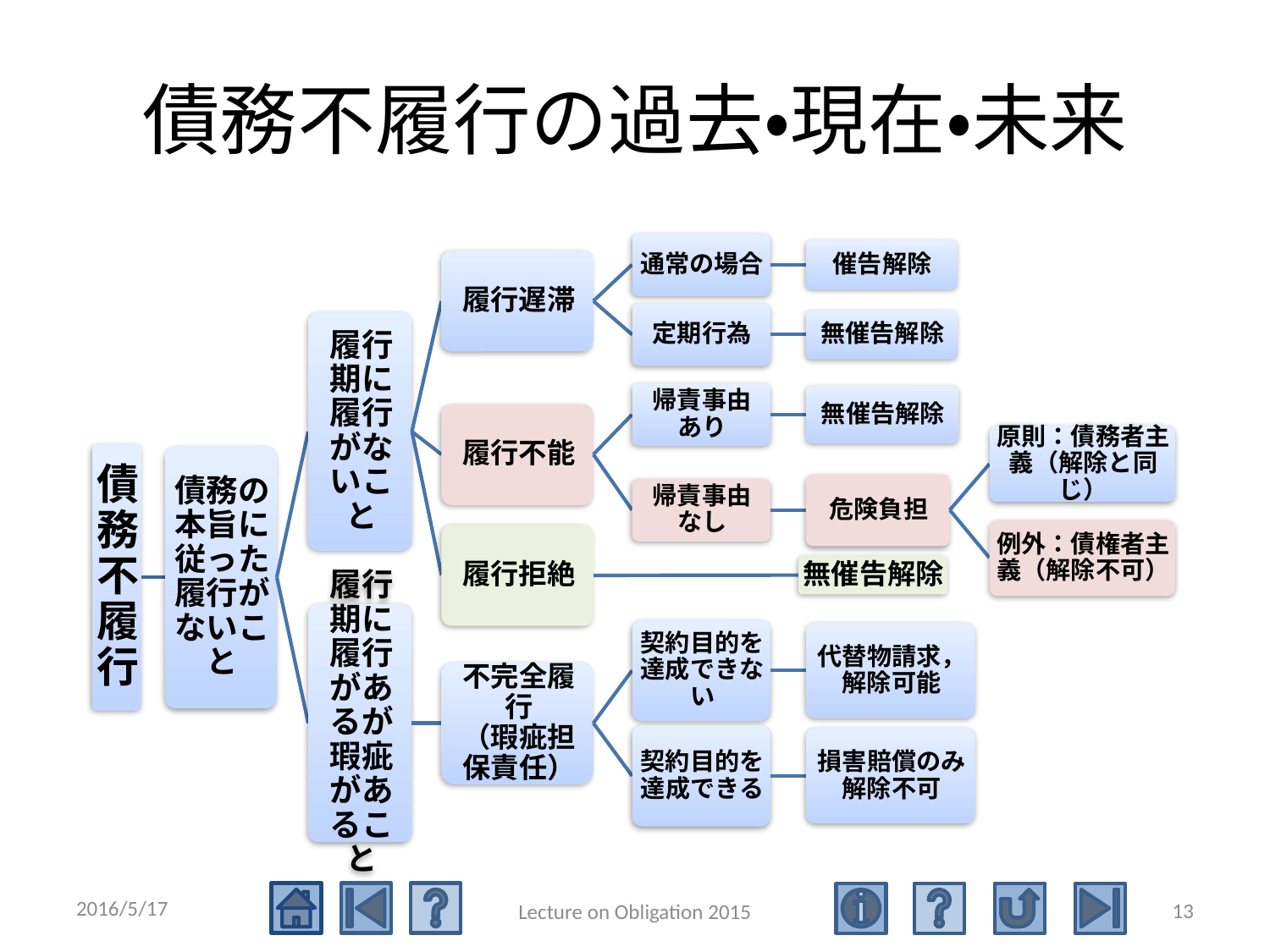

# 債務不履行の過去・現在・未来
債務不履行

債務の本旨に従った履行がないこと

履行期に履行がないこと

履行遅滞

通常の場合

催告解除

定期行為

無催告解除

履行不能

帰責事由
あり

無催告解除

帰責事由
なし

危険負担

原則：債務者主義（解除と同じ）

例外：債権者主義（解除不可）

履行拒絶

無催告解除

履行期に履行があるが瑕疵があること

不完全履行
（瑕疵担保責任）

契約目的を達成できない

代替物請求，解除可能

契約目的を達成できる

損害賠償のみ解除不可
2016/5/17
13
Lecture on Obligation 2015